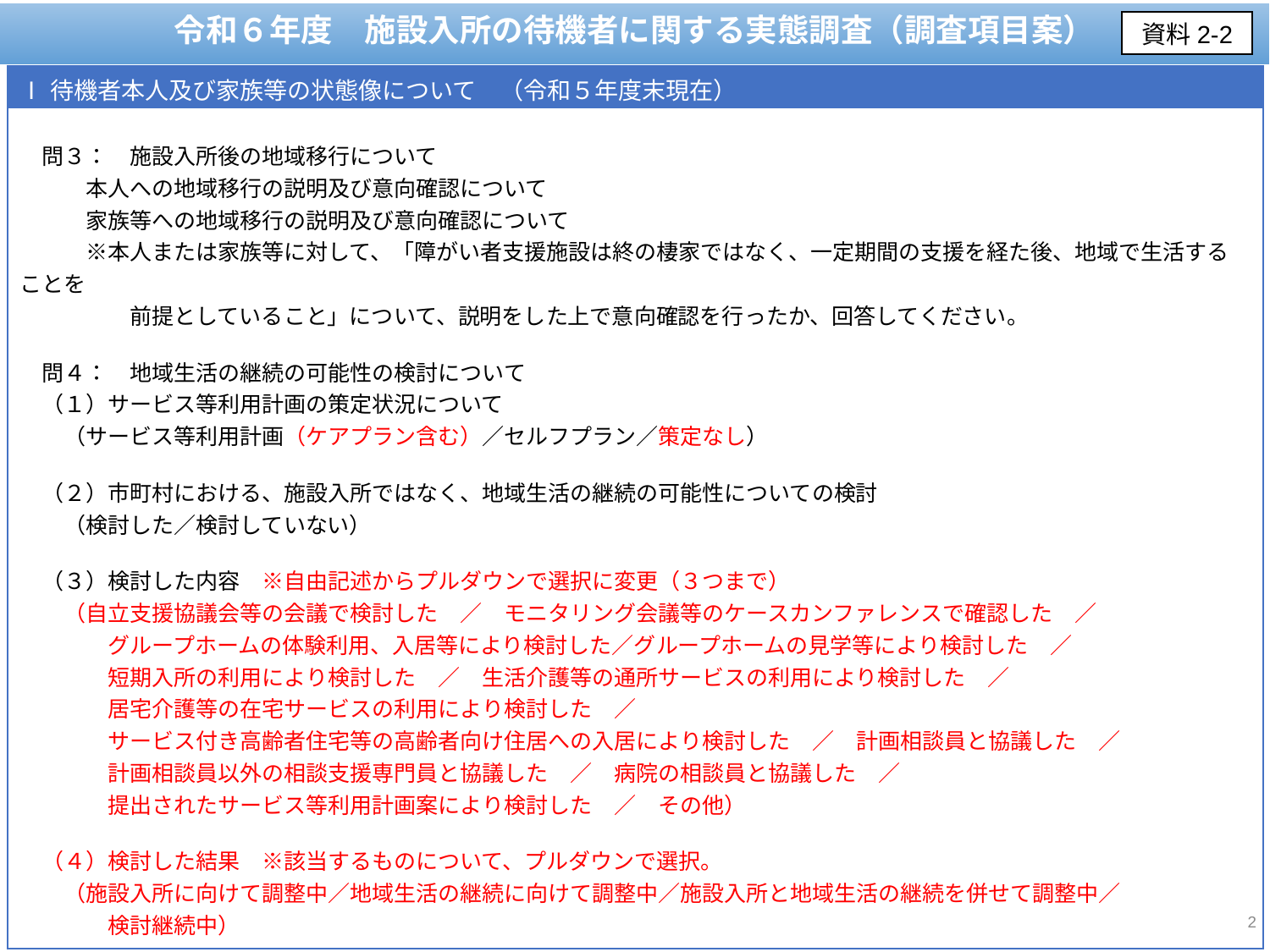

令和６年度　施設入所の待機者に関する実態調査（調査項目案）
資料2-2
| Ⅰ待機者本人及び家族等の状態像について　（令和５年度末現在） |
| --- |
| 問３：　施設入所後の地域移行について 　　　本人への地域移行の説明及び意向確認について 　　　家族等への地域移行の説明及び意向確認について 　　　※本人または家族等に対して、「障がい者支援施設は終の棲家ではなく、一定期間の支援を経た後、地域で生活することを 　　　　　前提としていること」について、説明をした上で意向確認を行ったか、回答してください。 　問４：　地域生活の継続の可能性の検討について 　（１）サービス等利用計画の策定状況について 　　（サービス等利用計画（ケアプラン含む）／セルフプラン／策定なし） 　（２）市町村における、施設入所ではなく、地域生活の継続の可能性についての検討 　　（検討した／検討していない） 　（３）検討した内容　※自由記述からプルダウンで選択に変更（３つまで） 　　（自立支援協議会等の会議で検討した　／　モニタリング会議等のケースカンファレンスで確認した　／ 　　　　グループホームの体験利用、入居等により検討した／グループホームの見学等により検討した　／ 　　　　短期入所の利用により検討した　／　生活介護等の通所サービスの利用により検討した　／ 　　　　居宅介護等の在宅サービスの利用により検討した　／ 　　　　サービス付き高齢者住宅等の高齢者向け住居への入居により検討した　／　計画相談員と協議した　／ 　　　　計画相談員以外の相談支援専門員と協議した　／　病院の相談員と協議した　／ 　　　　提出されたサービス等利用計画案により検討した　／　その他） 　（４）検討した結果　※該当するものについて、プルダウンで選択。 　　（施設入所に向けて調整中／地域生活の継続に向けて調整中／施設入所と地域生活の継続を併せて調整中／ 　　　　検討継続中） 　（５）検討しなかった理由　※該当するものについて、プルダウンで選択。 　　（本人や家族が強く希望しており検討に同意が得られない／本人の意向確認の方法がわからない／　 　　　　現在は地域生活ができており、本人や家族も今すぐの入所を希望していない／その他） |
2